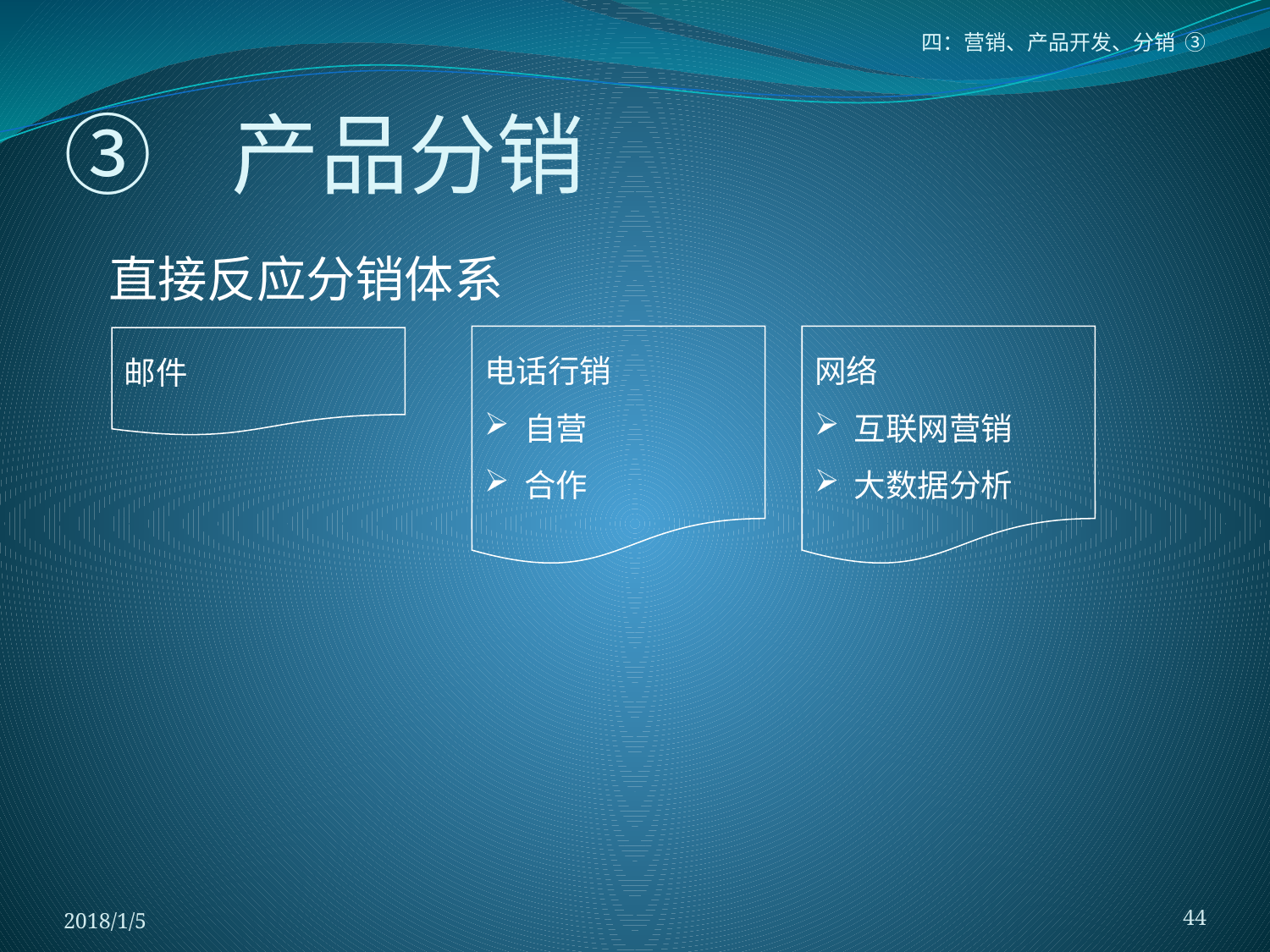

四：营销、产品开发、分销  ③
# ③   产品分销
直接反应分销体系
电话行销
自营
合作

网络
互联网营销
大数据分析

邮件
2018/1/5
44